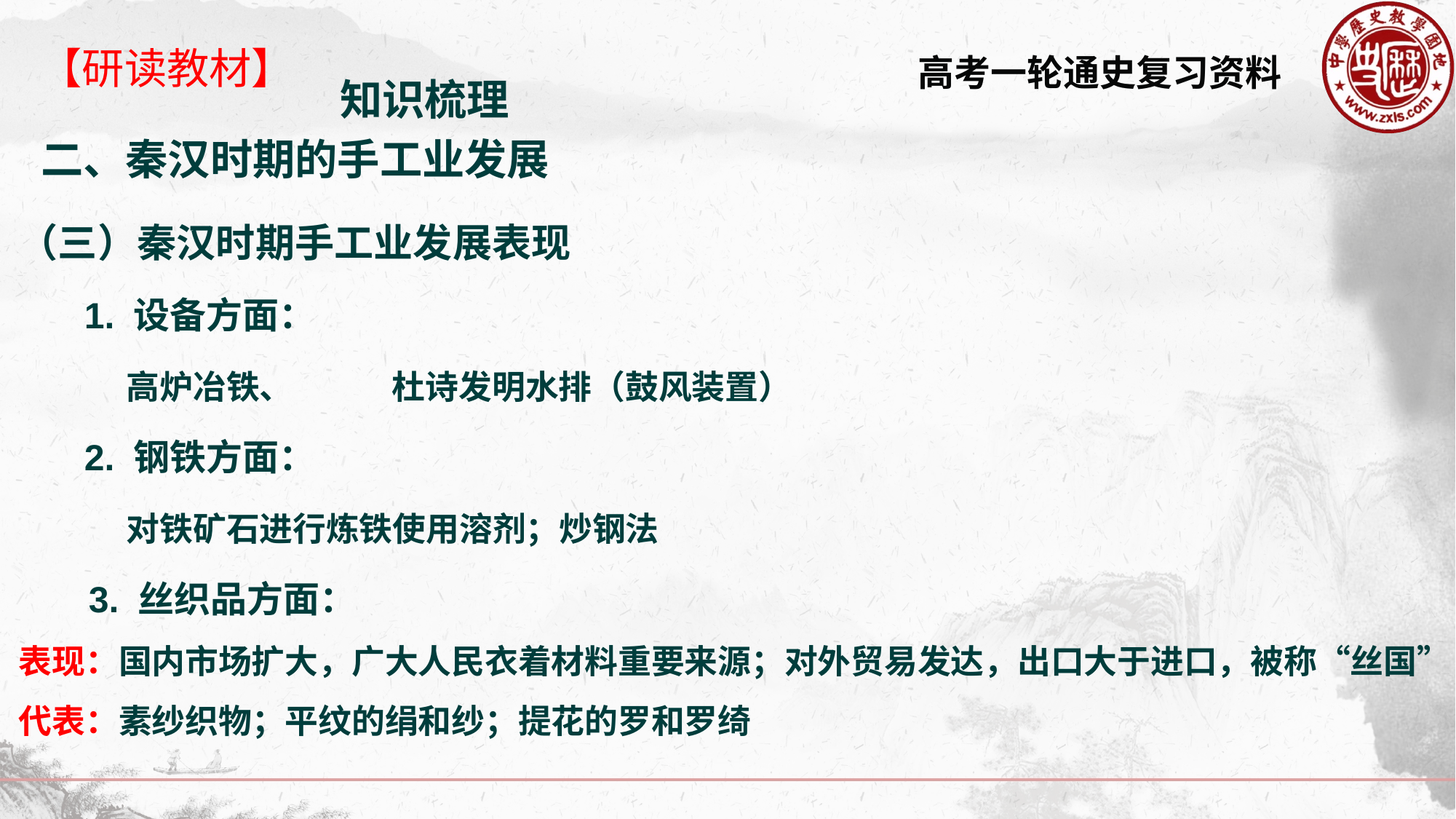

【研读教材】
知识梳理
二、秦汉时期的手工业发展
（三）秦汉时期手工业发展表现
      1. 设备方面：
           高炉冶铁、             杜诗发明水排（鼓风装置）
      2. 钢铁方面：
           对铁矿石进行炼铁使用溶剂；炒钢法
       3. 丝织品方面：
表现：国内市场扩大，广大人民衣着材料重要来源；对外贸易发达，出口大于进口，被称“丝国”
代表：素纱织物；平纹的绢和纱；提花的罗和罗绮